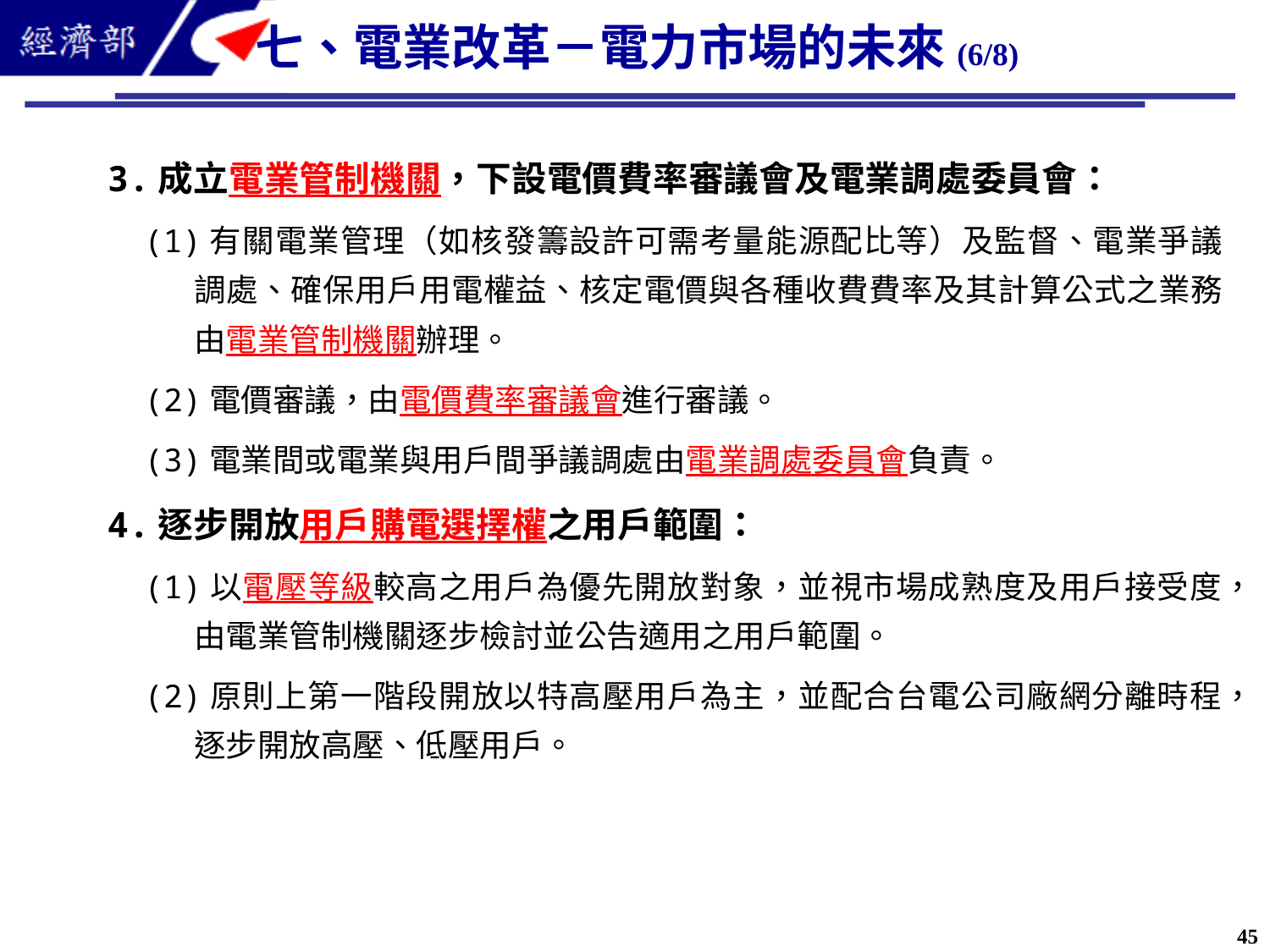

七、電業改革－電力市場的未來(6/8)

3.成立電業管制機關，下設電價費率審議會及電業調處委員會：
(1)有關電業管理（如核發籌設許可需考量能源配比等）及監督、電業爭議調處、確保用戶用電權益、核定電價與各種收費費率及其計算公式之業務由電業管制機關辦理。
(2)電價審議，由電價費率審議會進行審議。
(3)電業間或電業與用戶間爭議調處由電業調處委員會負責。
4.逐步開放用戶購電選擇權之用戶範圍：
(1)以電壓等級較高之用戶為優先開放對象，並視市場成熟度及用戶接受度，由電業管制機關逐步檢討並公告適用之用戶範圍。
(2)原則上第一階段開放以特高壓用戶為主，並配合台電公司廠網分離時程，逐步開放高壓、低壓用戶。
45